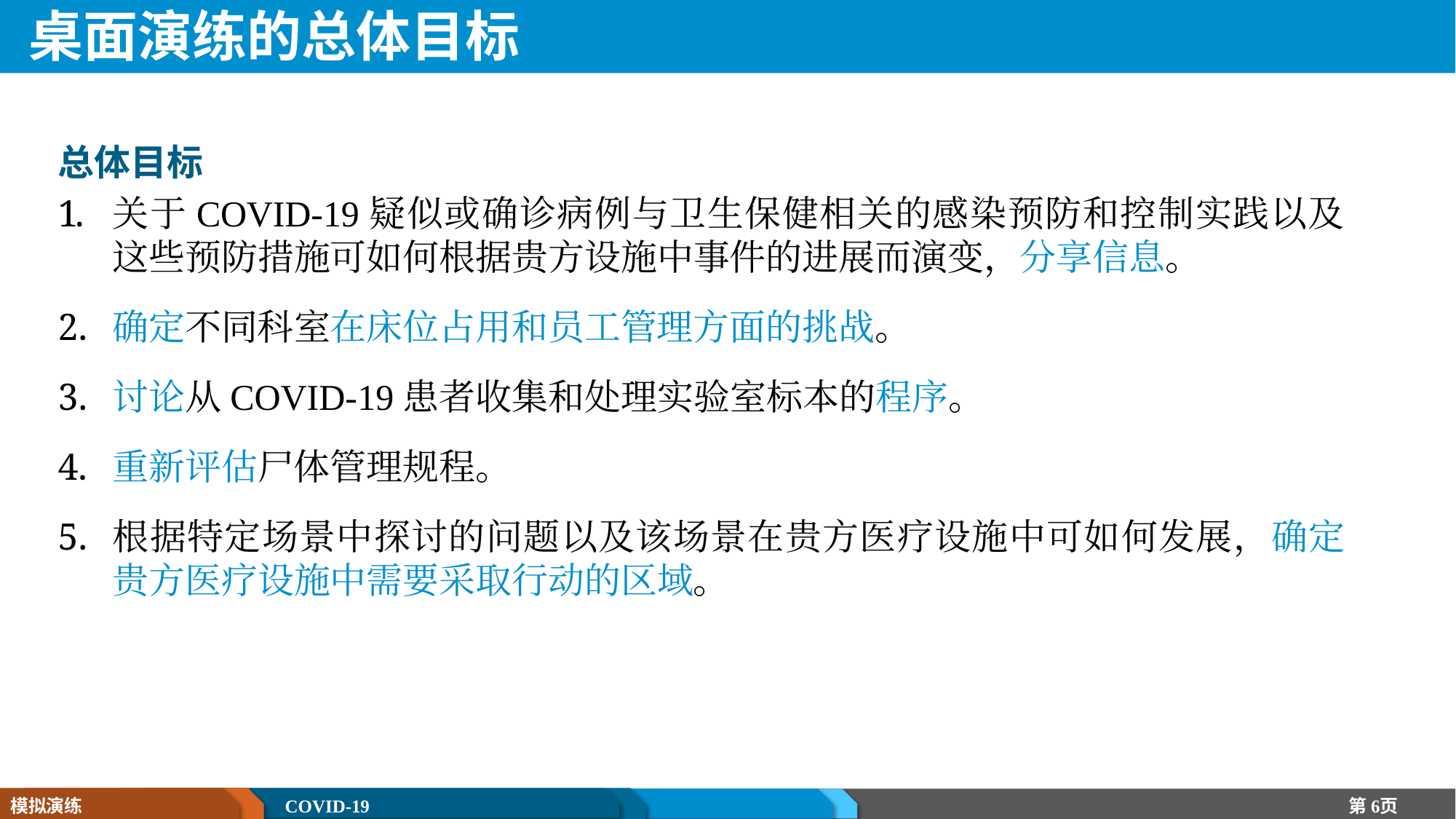

# 桌面演练的总体目标
总体目标
关于COVID-19疑似或确诊病例与卫生保健相关的感染预防和控制实践以及这些预防措施可如何根据贵方设施中事件的进展而演变，分享信息。
确定不同科室在床位占用和员工管理方面的挑战。
讨论从COVID-19患者收集和处理实验室标本的程序。
重新评估尸体管理规程。
根据特定场景中探讨的问题以及该场景在贵方医疗设施中可如何发展，确定贵方医疗设施中需要采取行动的区域。
模拟演练
COVID-19
第6页